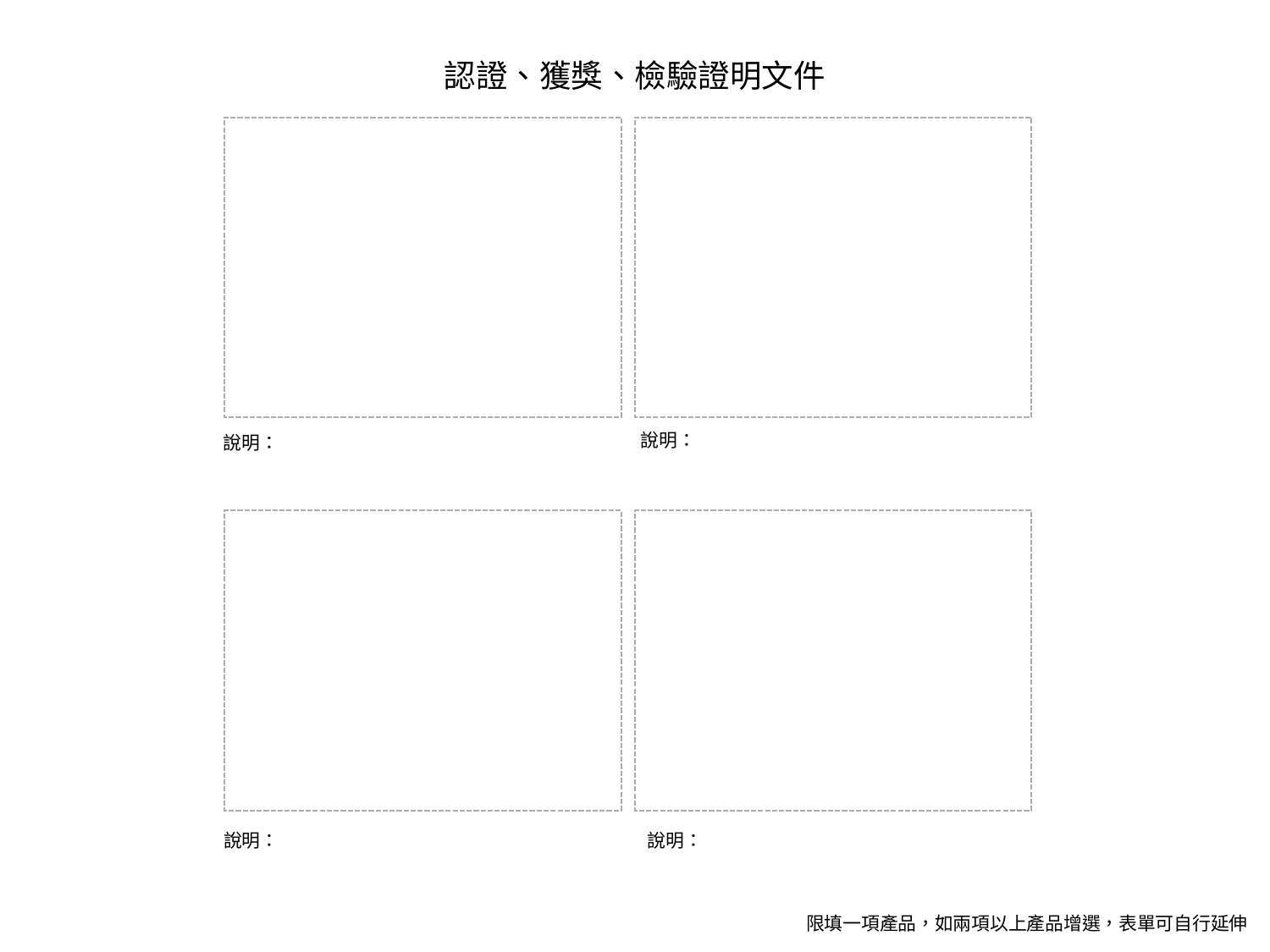

認證、獲獎、檢驗證明文件

說明：
說明：

說明：
說明：
限填一項產品，如兩項以上產品增選，表單可自行延伸